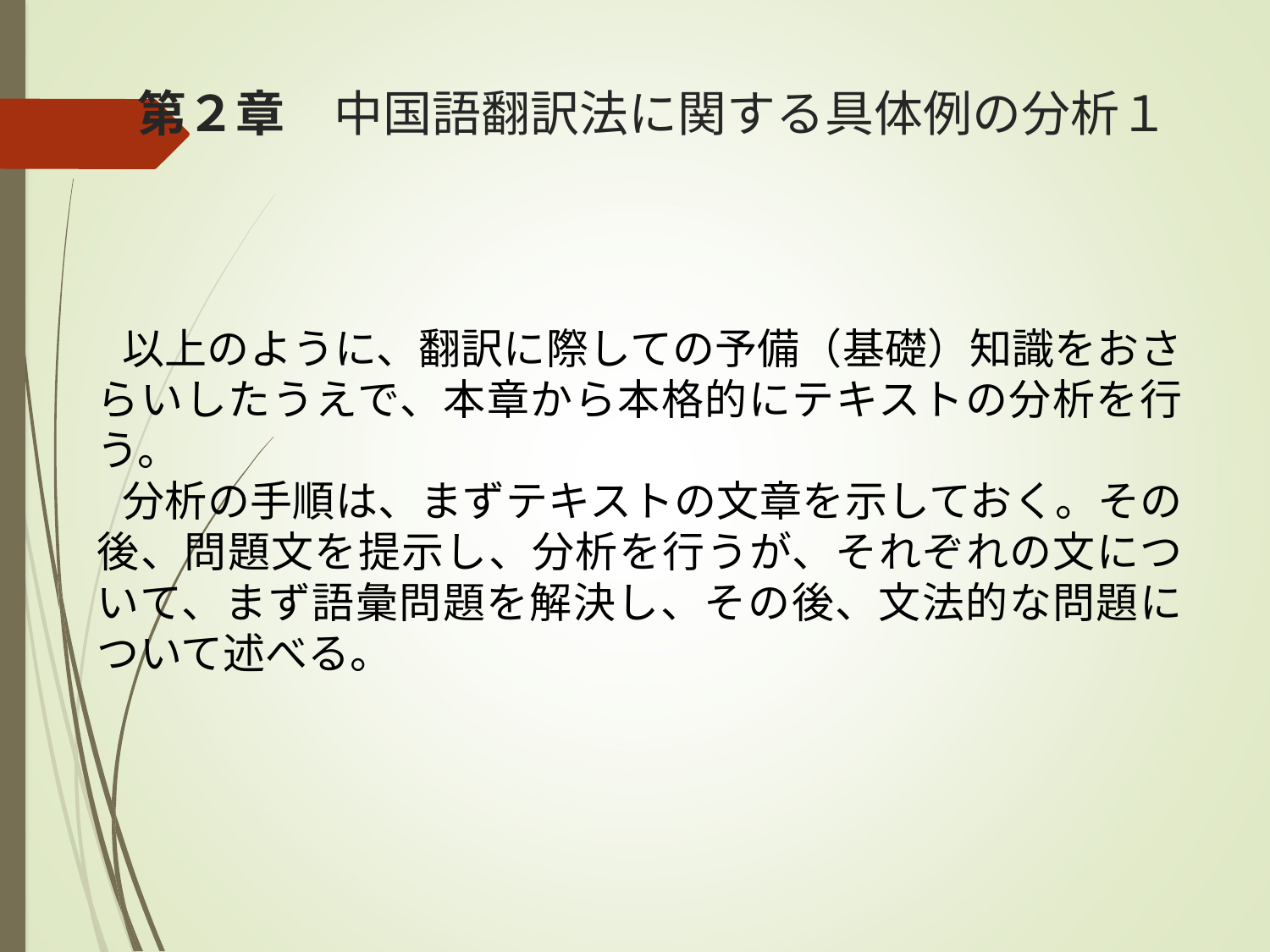

# 第２章　中国語翻訳法に関する具体例の分析１
以上のように、翻訳に際しての予備（基礎）知識をおさらいしたうえで、本章から本格的にテキストの分析を行う。
分析の手順は、まずテキストの文章を示しておく。その後、問題文を提示し、分析を行うが、それぞれの文について、まず語彙問題を解決し、その後、文法的な問題について述べる。